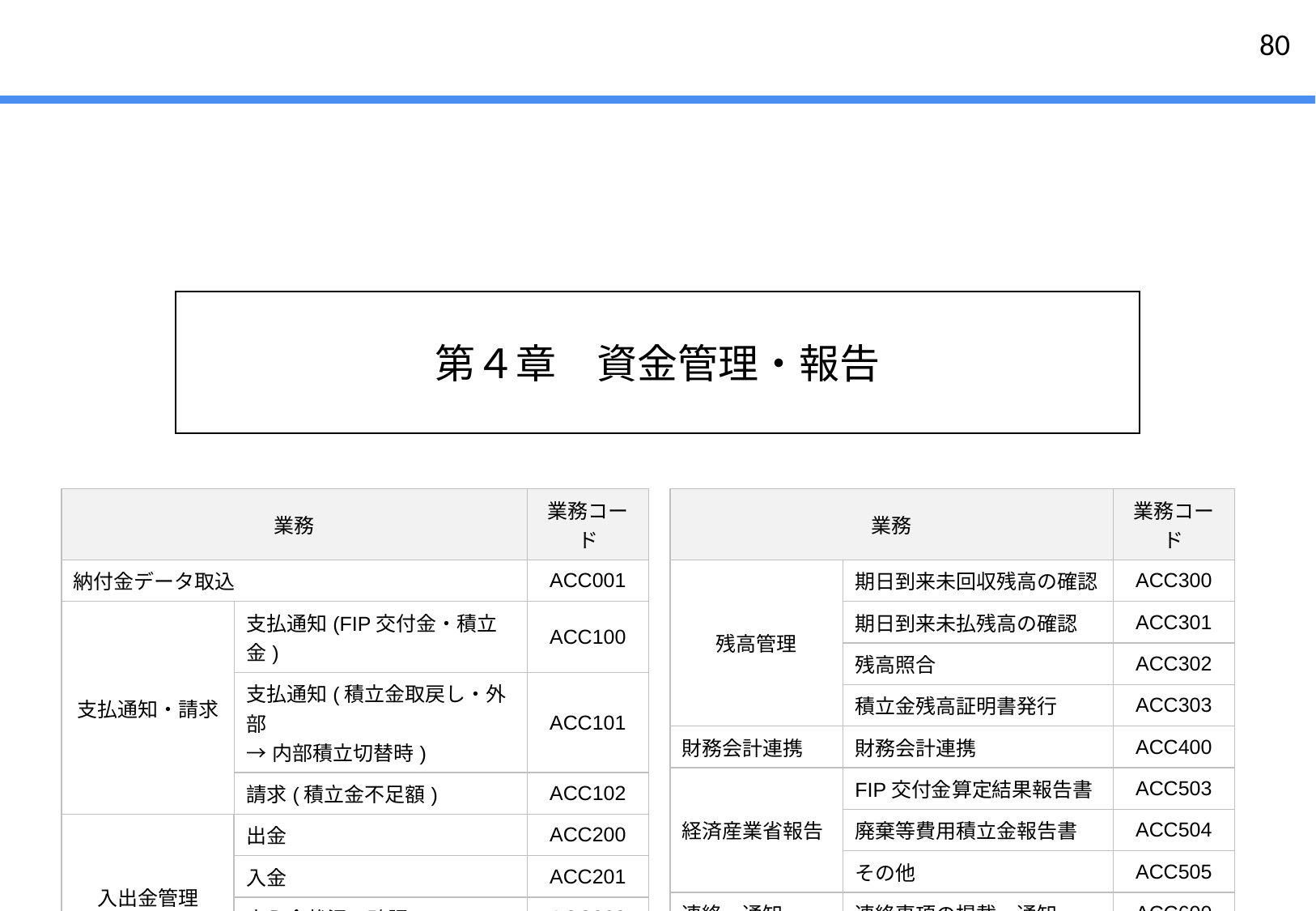

第４章　資金管理・報告
| 業務 |  | 業務コード |
| --- | --- | --- |
| 納付金データ取込 |  | ACC001 |
| 支払通知・請求 | 支払通知(FIP交付金・積立金) | ACC100 |
|  | 支払通知(積立金取戻し・外部 →内部積立切替時) | ACC101 |
|  | 請求(積立金不足額) | ACC102 |
| 入出金管理 | 出金 | ACC200 |
|  | 入金 | ACC201 |
|  | 未入金状況の確認 | ACC202 |
|  | 未入金督促 | ACC203 |
| 業務 |  | 業務コード |
| --- | --- | --- |
| 残高管理 | 期日到来未回収残高の確認 | ACC300 |
|  | 期日到来未払残高の確認 | ACC301 |
|  | 残高照合 | ACC302 |
|  | 積立金残高証明書発行 | ACC303 |
| 財務会計連携 | 財務会計連携 | ACC400 |
| 経済産業省報告 | FIP交付金算定結果報告書 | ACC503 |
|  | 廃棄等費用積立金報告書 | ACC504 |
|  | その他 | ACC505 |
| 連絡・通知 | 連絡事項の掲載・通知 | ACC600 |